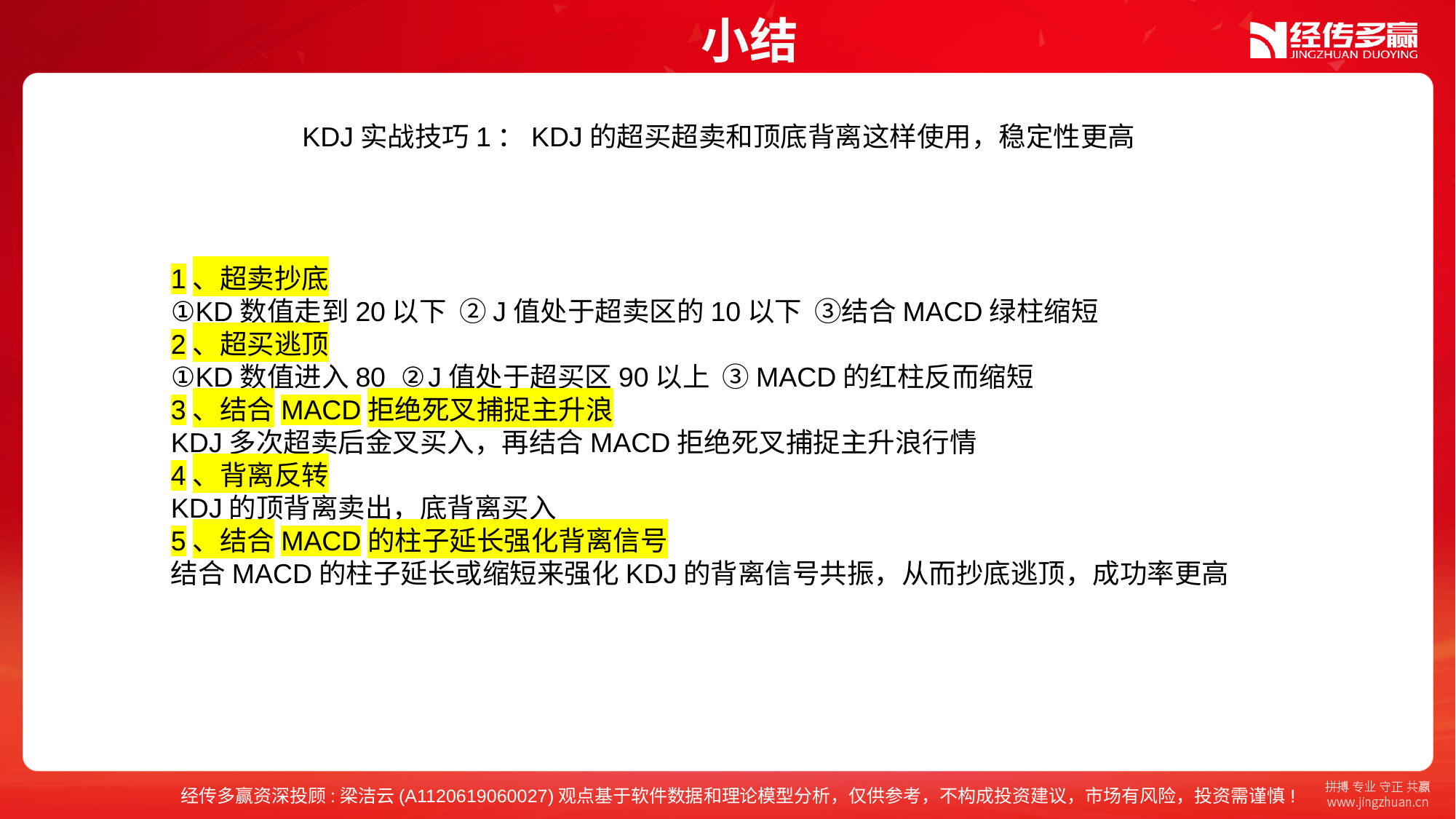

小结
KDJ实战技巧1：KDJ的超买超卖和顶底背离这样使用，稳定性更高
1、超卖抄底
①KD数值走到20以下  ②J值处于超卖区的10以下  ③结合MACD绿柱缩短
2、超买逃顶
①KD数值进入80  ②J值处于超买区90以上  ③MACD的红柱反而缩短
3、结合MACD拒绝死叉捕捉主升浪
KDJ多次超卖后金叉买入，再结合MACD拒绝死叉捕捉主升浪行情
4、背离反转
KDJ的顶背离卖出，底背离买入
5、结合MACD的柱子延长强化背离信号
结合MACD的柱子延长或缩短来强化KDJ的背离信号共振，从而抄底逃顶，成功率更高

经传多赢资深投顾:梁洁云(A1120619060027)观点基于软件数据和理论模型分析，仅供参考，不构成投资建议，市场有风险，投资需谨慎!